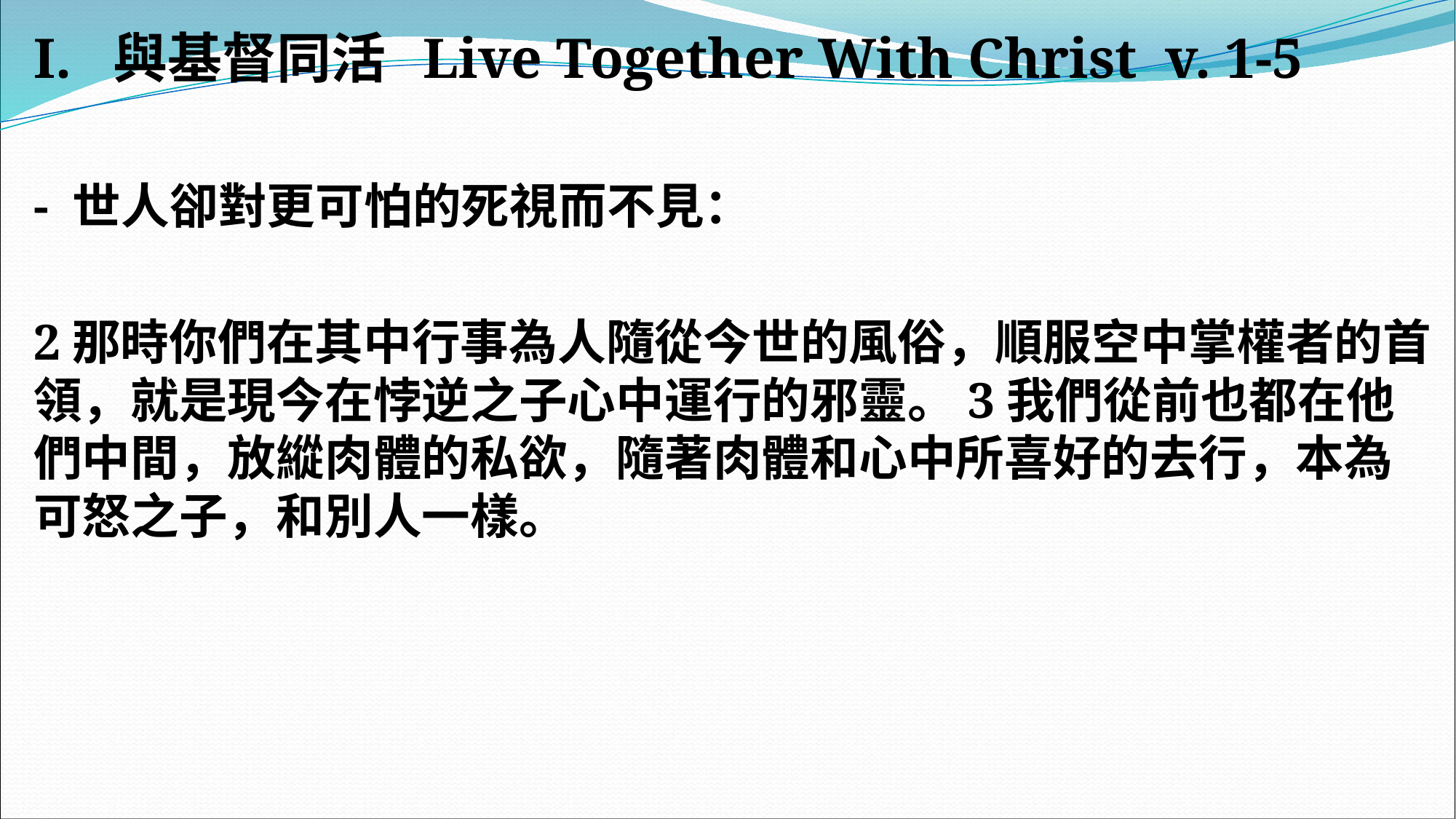

#
I.  與基督同活  Live Together With Christ  v. 1-5

- 世人卻對更可怕的死視而不見：

2那時你們在其中行事為人隨從今世的風俗，順服空中掌權者的首領，就是現今在悖逆之子心中運行的邪靈。3我們從前也都在他們中間，放縱肉體的私欲，隨著肉體和心中所喜好的去行，本為可怒之子，和別人一樣。